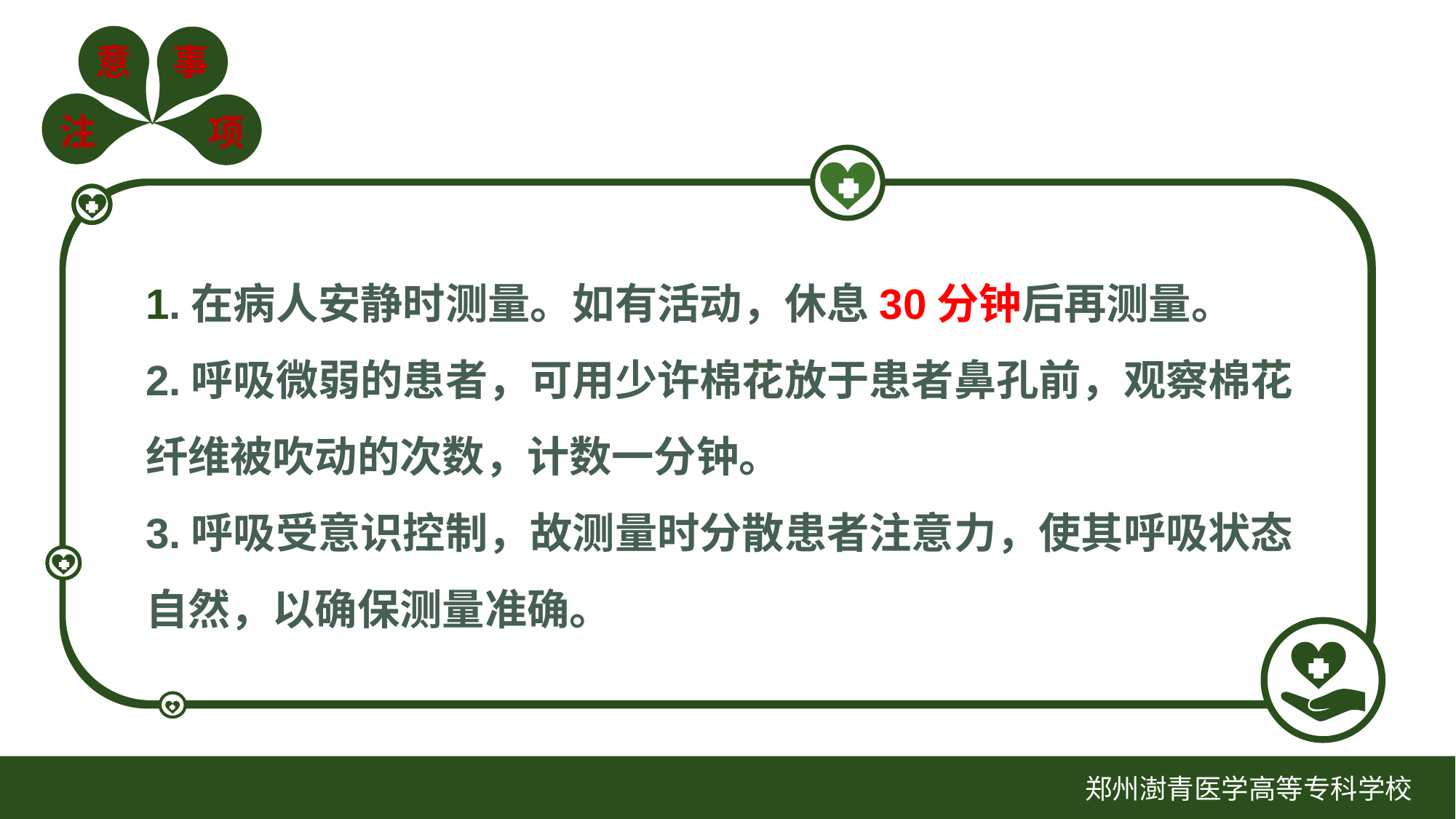

1.在病人安静时测量。如有活动，休息30分钟后再测量。
2.呼吸微弱的患者，可用少许棉花放于患者鼻孔前，观察棉花纤维被吹动的次数，计数一分钟。
3.呼吸受意识控制，故测量时分散患者注意力，使其呼吸状态自然，以确保测量准确。